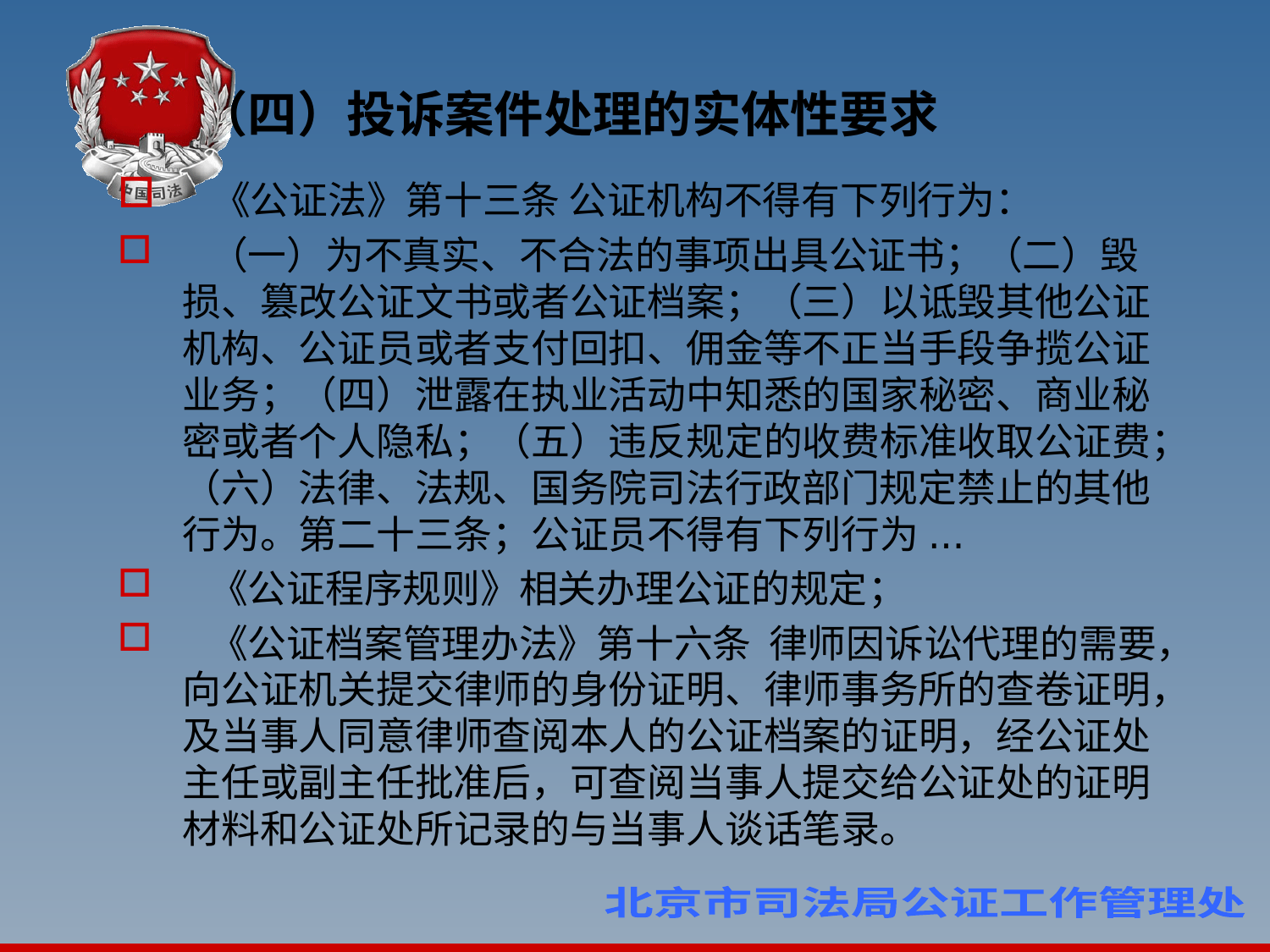

# （四）投诉案件处理的实体性要求
  《公证法》第十三条 公证机构不得有下列行为：
  （一）为不真实、不合法的事项出具公证书；（二）毁损、篡改公证文书或者公证档案；（三）以诋毁其他公证机构、公证员或者支付回扣、佣金等不正当手段争揽公证业务；（四）泄露在执业活动中知悉的国家秘密、商业秘密或者个人隐私；（五）违反规定的收费标准收取公证费；（六）法律、法规、国务院司法行政部门规定禁止的其他行为。第二十三条；公证员不得有下列行为...
  《公证程序规则》相关办理公证的规定；
  《公证档案管理办法》第十六条  律师因诉讼代理的需要，向公证机关提交律师的身份证明、律师事务所的查卷证明，及当事人同意律师查阅本人的公证档案的证明，经公证处主任或副主任批准后，可查阅当事人提交给公证处的证明材料和公证处所记录的与当事人谈话笔录。